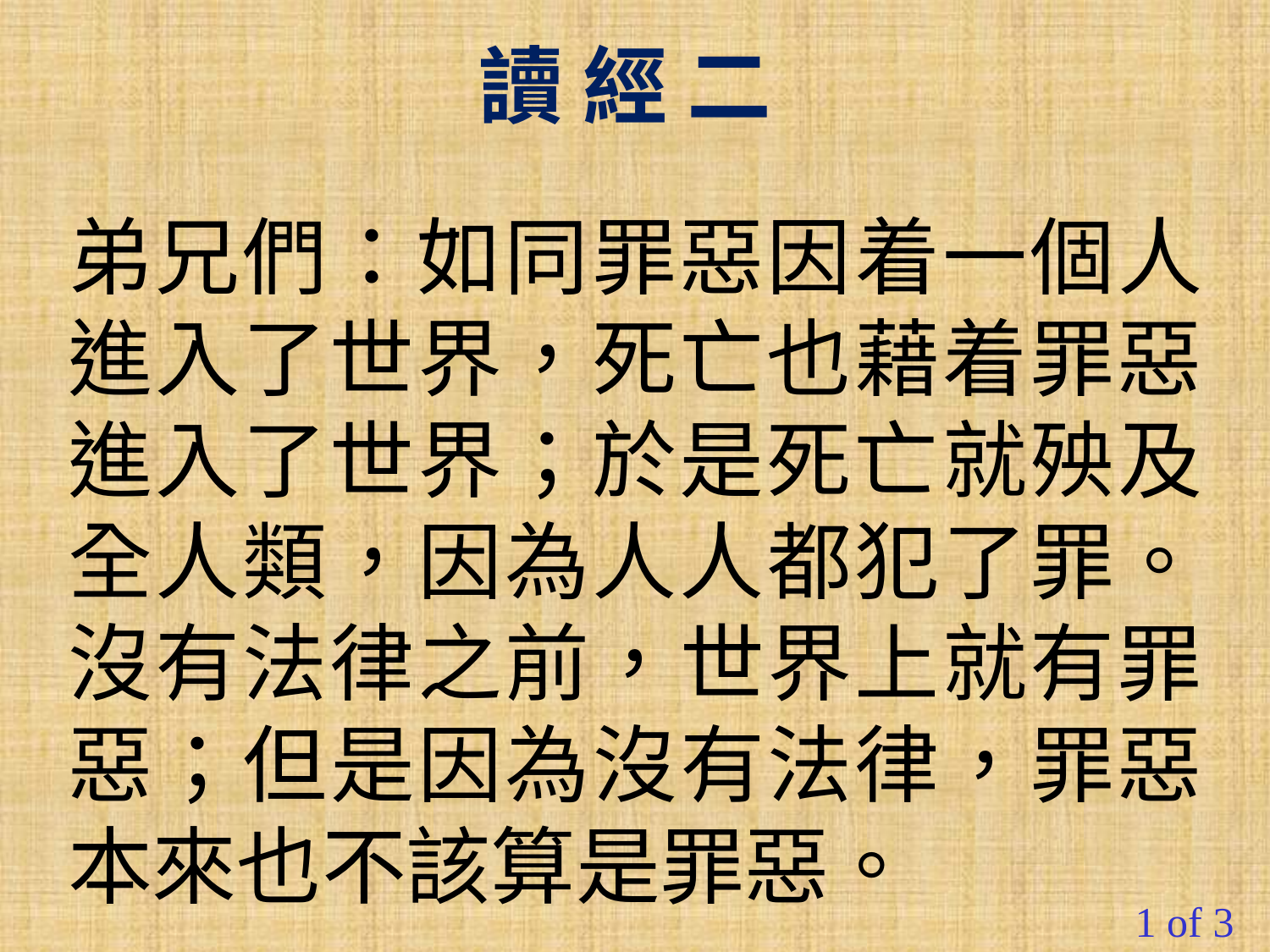

讀 經 二

弟兄們：如同罪惡因着一個人進入了世界，死亡也藉着罪惡進入了世界；於是死亡就殃及全人類，因為人人都犯了罪。沒有法律之前，世界上就有罪惡；但是因為沒有法律，罪惡本來也不該算是罪惡。
1 of 3